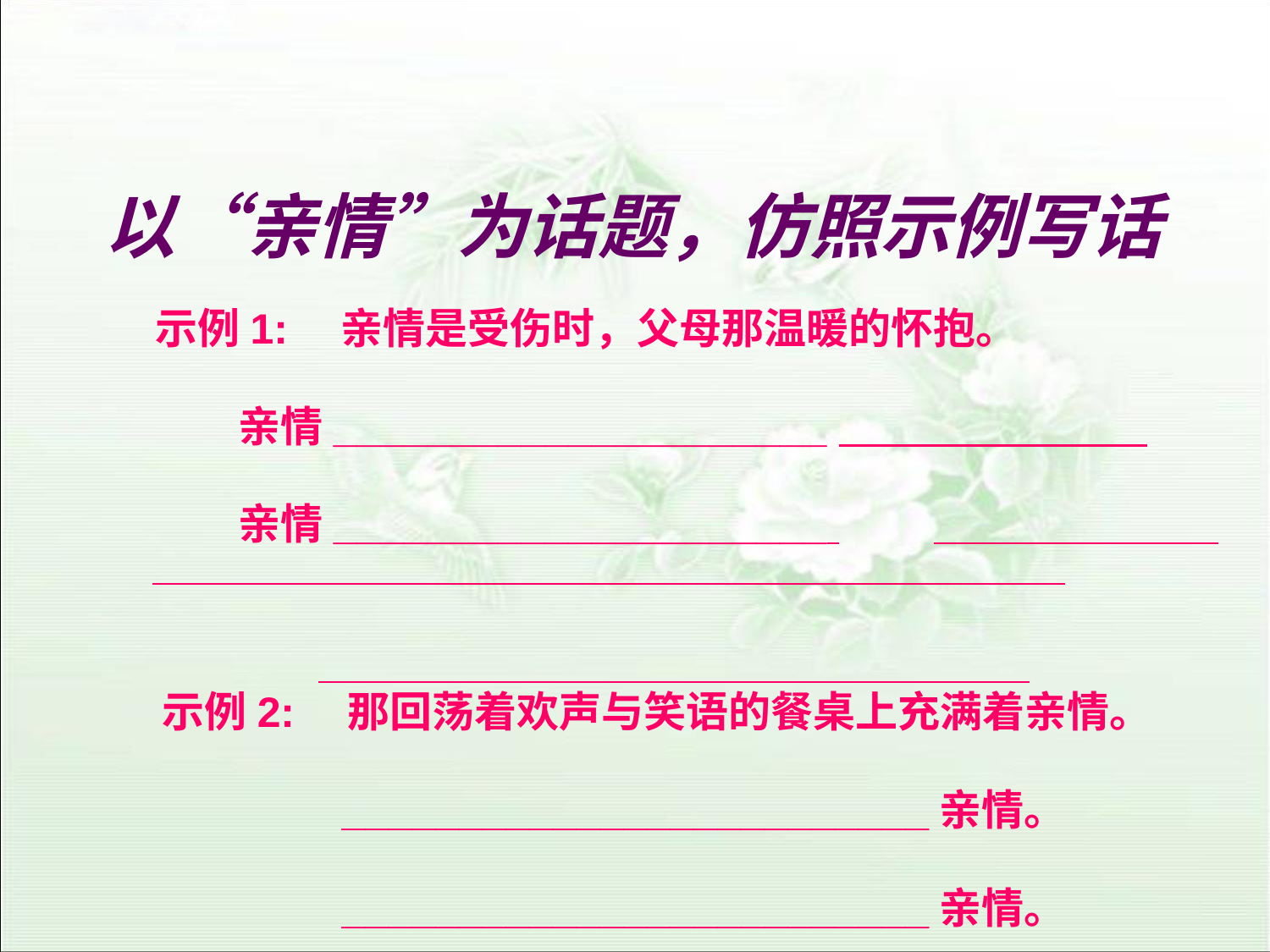

# 以“亲情”为话题，仿照示例写话

      示例1:　亲情是受伤时，父母那温暖的怀抱。

             亲情_____________________

             亲情_____________________

     示例2:　那回荡着欢声与笑语的餐桌上充满着亲情。

                    _________________________亲情。

                    _________________________亲情。